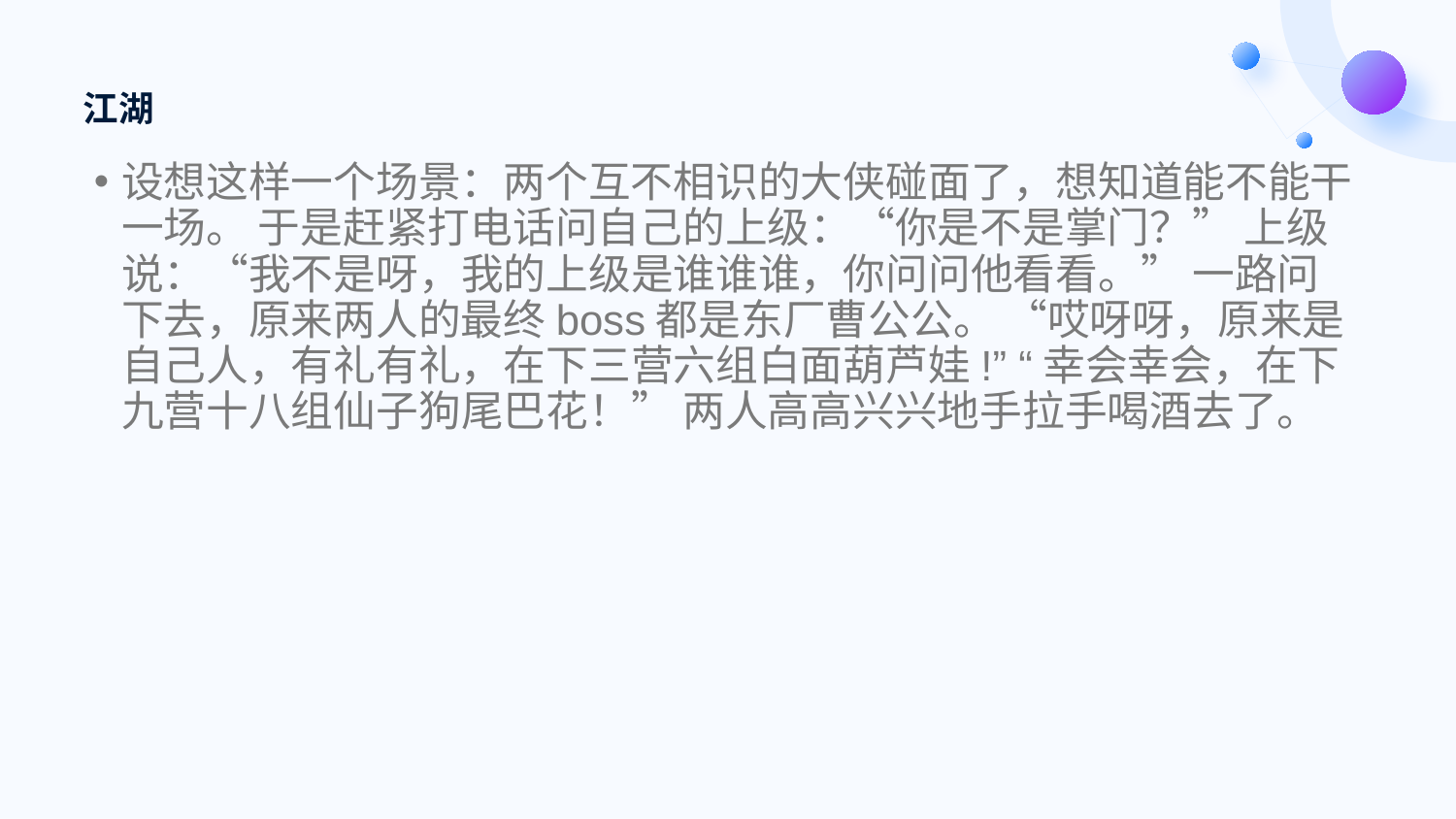

# 江湖
设想这样一个场景：两个互不相识的大侠碰面了，想知道能不能干一场。 于是赶紧打电话问自己的上级：“你是不是掌门？” 上级说：“我不是呀，我的上级是谁谁谁，你问问他看看。” 一路问下去，原来两人的最终boss都是东厂曹公公。 “哎呀呀，原来是自己人，有礼有礼，在下三营六组白面葫芦娃!” “幸会幸会，在下九营十八组仙子狗尾巴花！” 两人高高兴兴地手拉手喝酒去了。